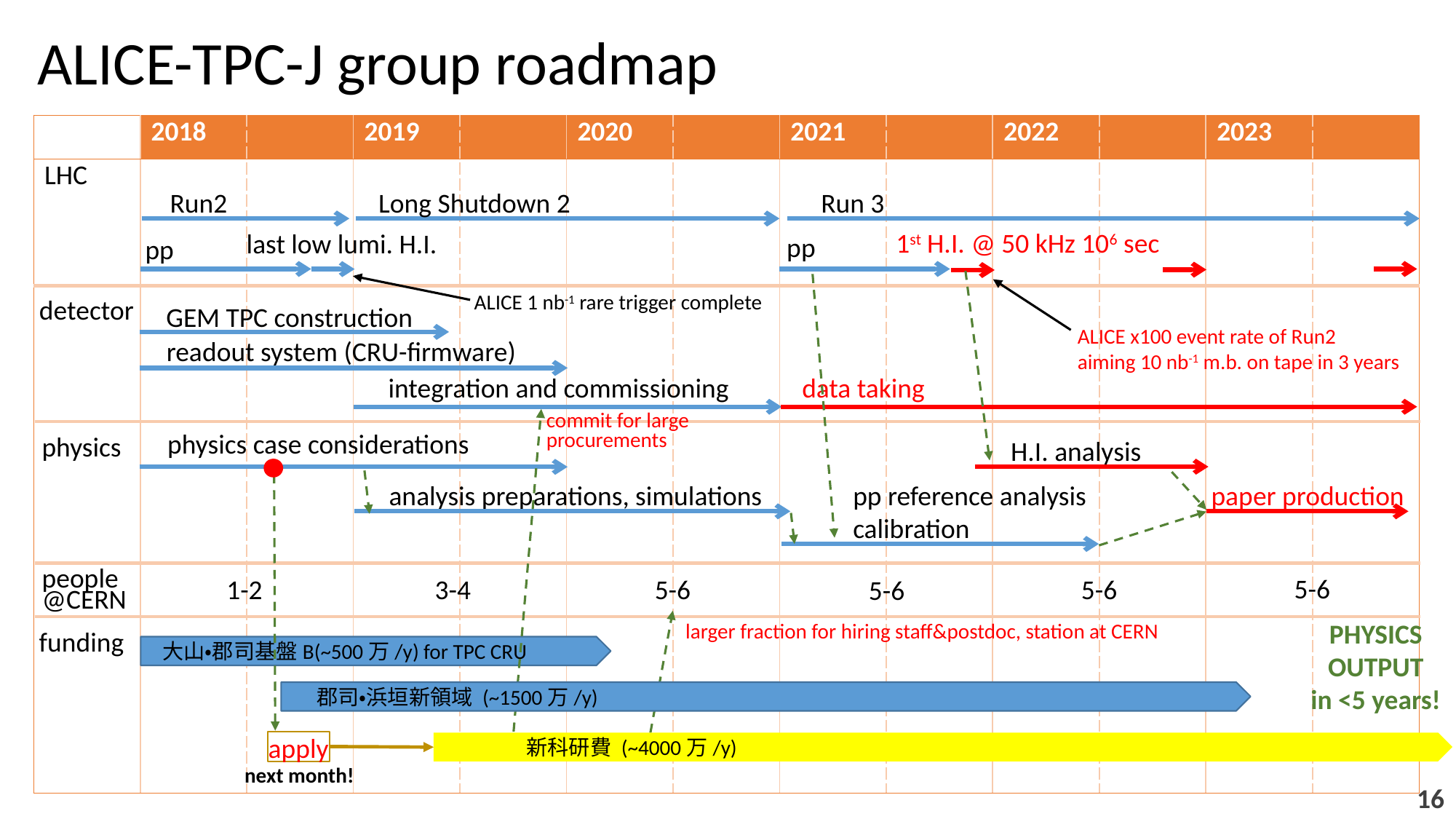

# ALICE-TPC-J group roadmap
|  | 2018 |  | 2019 |  | 2020 |  | 2021 |  | 2022 |  | 2023 |  |
| --- | --- | --- | --- | --- | --- | --- | --- | --- | --- | --- | --- | --- |
| LHC |  |  |  |  |  |  |  |  |  |  |  |  |
Long Shutdown 2
Run2
Run 3
1st H.I. @ 50 kHz 106 sec
last low lumi. H.I.
pp
pp
ALICE 1 nb-1 rare trigger complete
detector
GEM TPC construction
ALICE x100 event rate of Run2
aiming 10 nb-1 m.b. on tape in 3 years
readout system (CRU-firmware)
integration and commissioning
data taking
commit for large
procurements
physics case considerations
physics
H.I. analysis

pp reference analysis
calibration
paper production
analysis preparations, simulations
people
@CERN
5-6
1-2
3-4
5-6
5-6
5-6
PHYSICS
OUTPUT
in <5 years!
larger fraction for hiring staff&postdoc, station at CERN
funding
大山・郡司基盤B(~500万/y) for TPC CRU

郡司・浜垣新領域 (~1500万/y)

apply
新科研費 (~4000万/y)

next month!
16